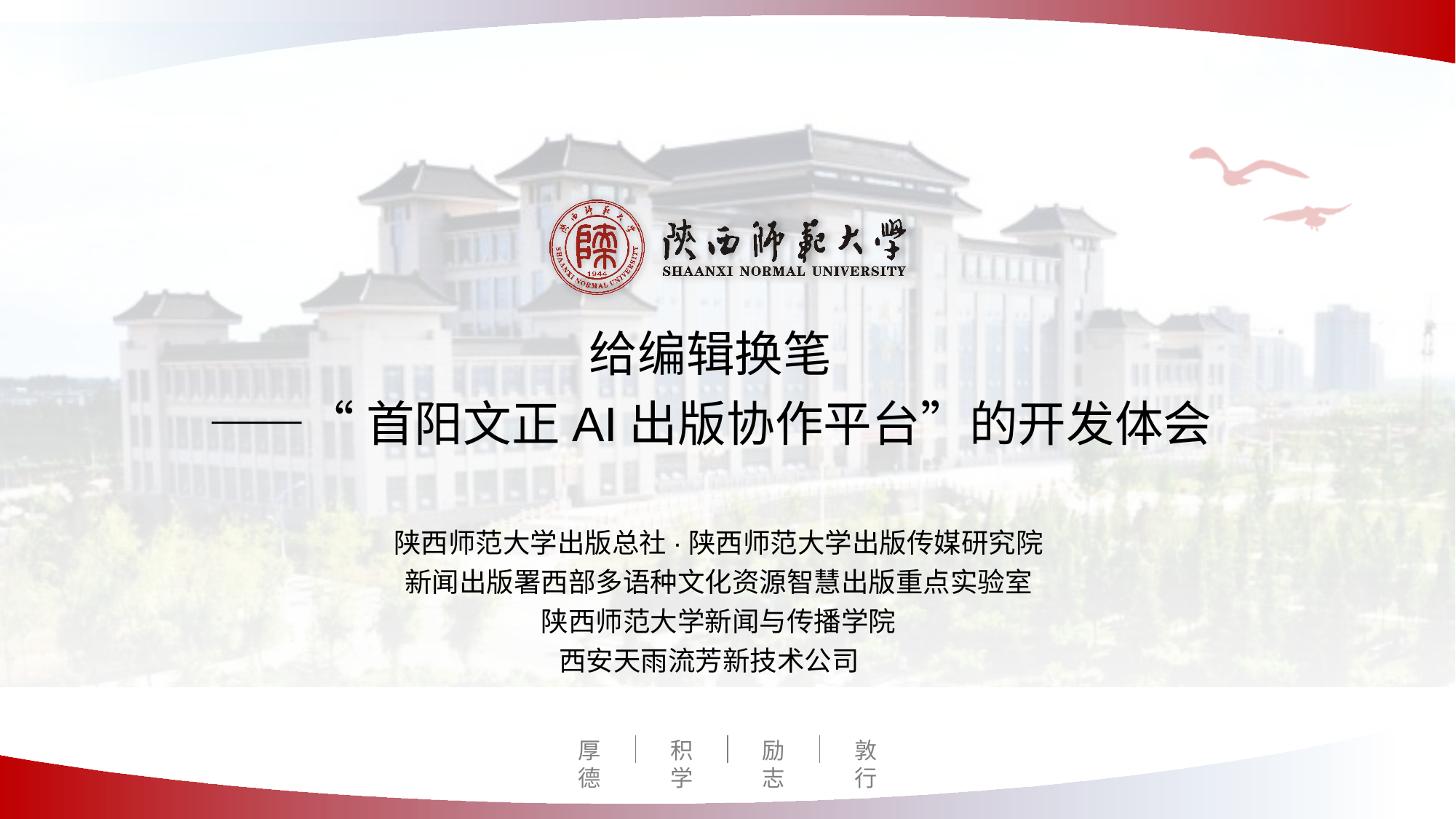

给编辑换笔
——“首阳文正AI出版协作平台”的开发体会

陕西师范大学出版总社·陕西师范大学出版传媒研究院
新闻出版署西部多语种文化资源智慧出版重点实验室
陕西师范大学新闻与传播学院
西安天雨流芳新技术公司